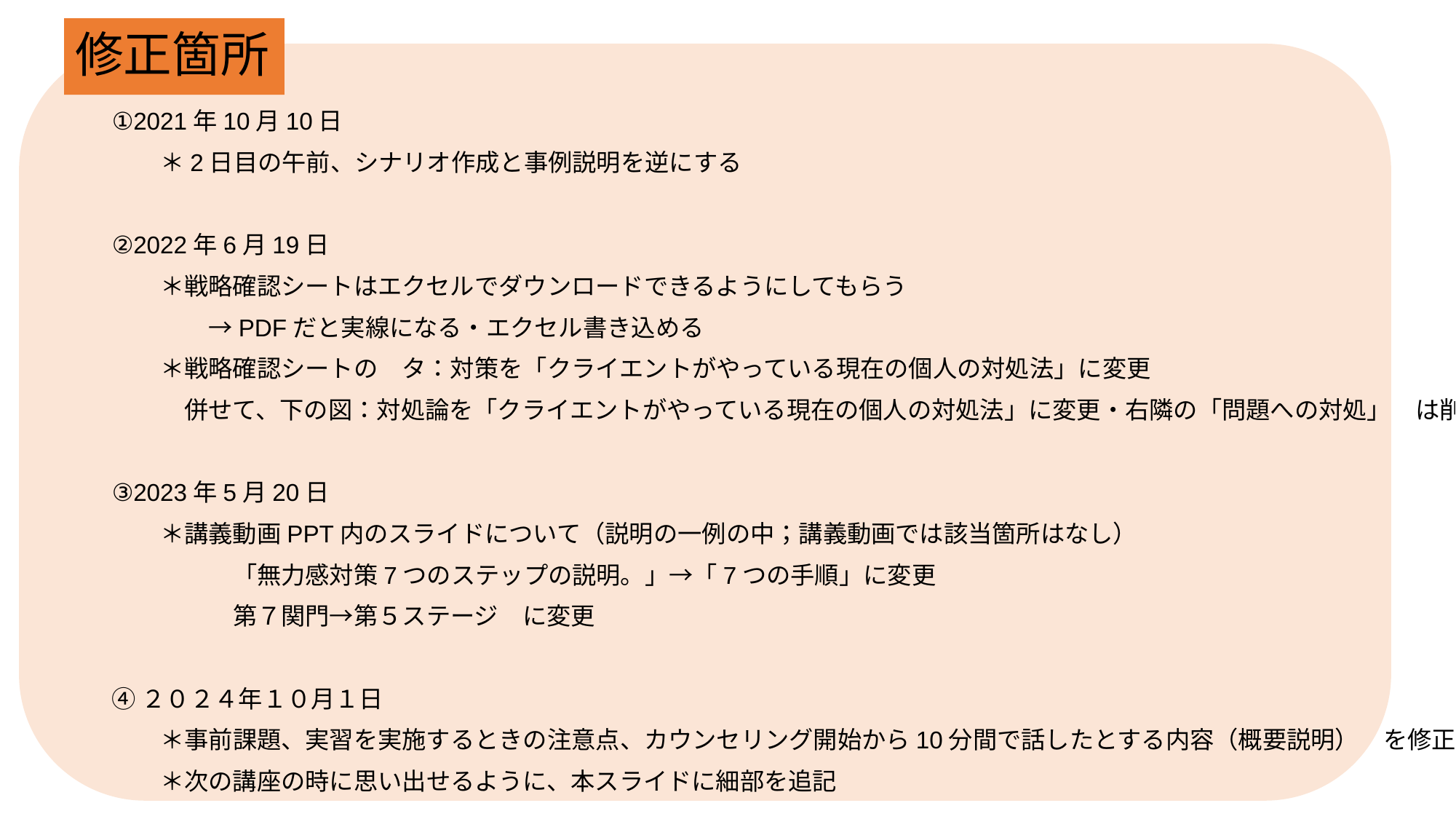

# 修正箇所

①2021年10月10日
　　＊2日目の午前、シナリオ作成と事例説明を逆にする

②2022年6月19日
　　＊戦略確認シートはエクセルでダウンロードできるようにしてもらう
　　　　→PDFだと実線になる・エクセル書き込める
　　＊戦略確認シートの　タ：対策を「クライエントがやっている現在の個人の対処法」に変更
　　　併せて、下の図：対処論を「クライエントがやっている現在の個人の対処法」に変更・右隣の「問題への対処」　は削除

③2023年5月20日
　　＊講義動画PPT内のスライドについて（説明の一例の中；講義動画では該当箇所はなし）
　　　　　「無力感対策7つのステップの説明。」→「7つの手順」に変更
　　　　　第７関門→第５ステージ　に変更

④２０２４年１０月１日
　　＊事前課題、実習を実施するときの注意点、カウンセリング開始から10分間で話したとする内容（概要説明）　を修正
　　＊次の講座の時に思い出せるように、本スライドに細部を追記